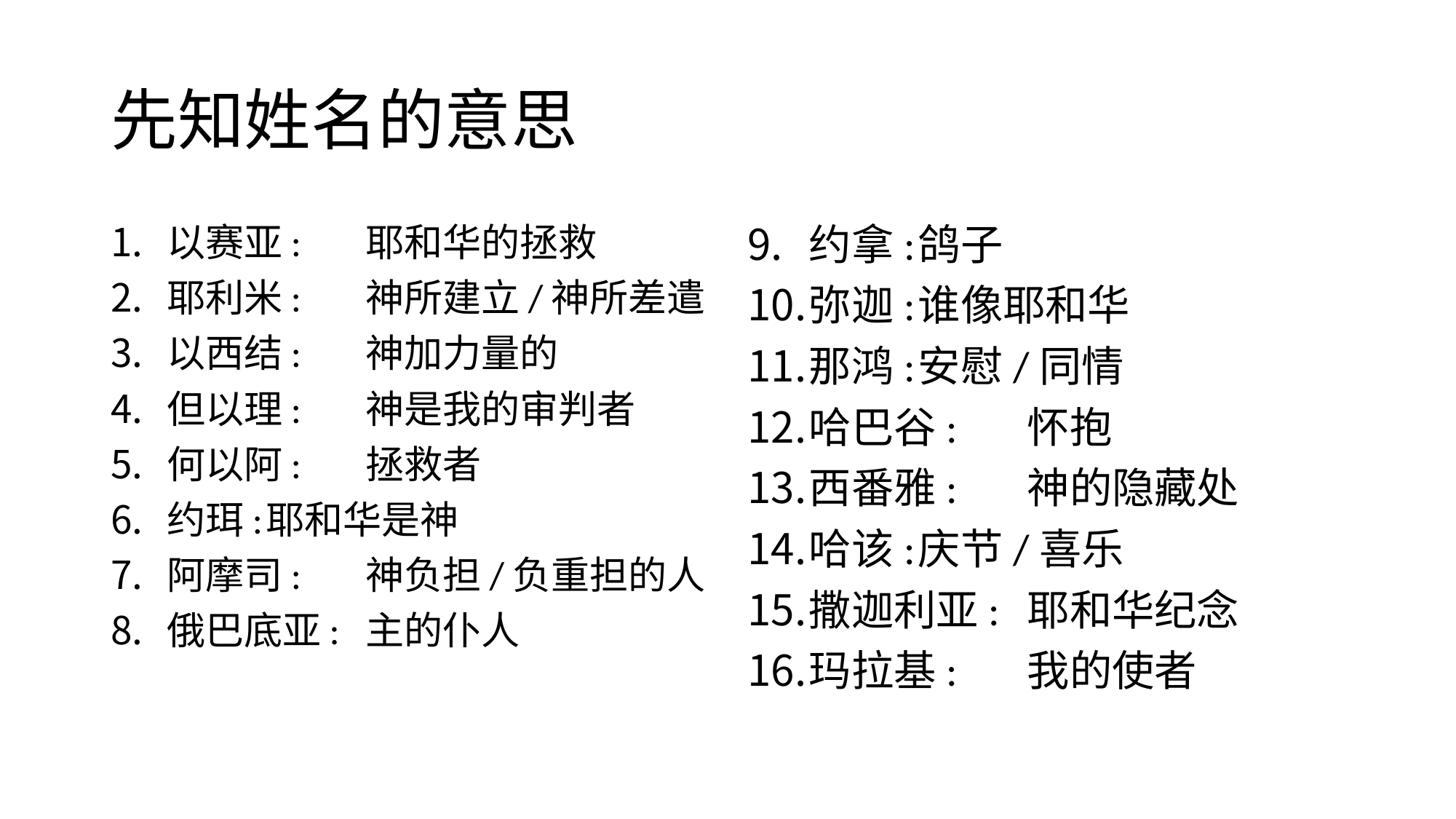

# 先知姓名的意思
以赛亚:	耶和华的拯救
耶利米:	神所建立/神所差遣
以西结:	神加力量的
但以理:	神是我的审判者
何以阿:	拯救者
约珥:	耶和华是神
阿摩司:	神负担/负重担的人
俄巴底亚:	主的仆人

约拿:	鸽子
弥迦:	谁像耶和华
那鸿:	安慰/同情
哈巴谷:	怀抱
西番雅:	神的隐藏处
哈该:	庆节/喜乐
撒迦利亚:	耶和华纪念
玛拉基:	我的使者